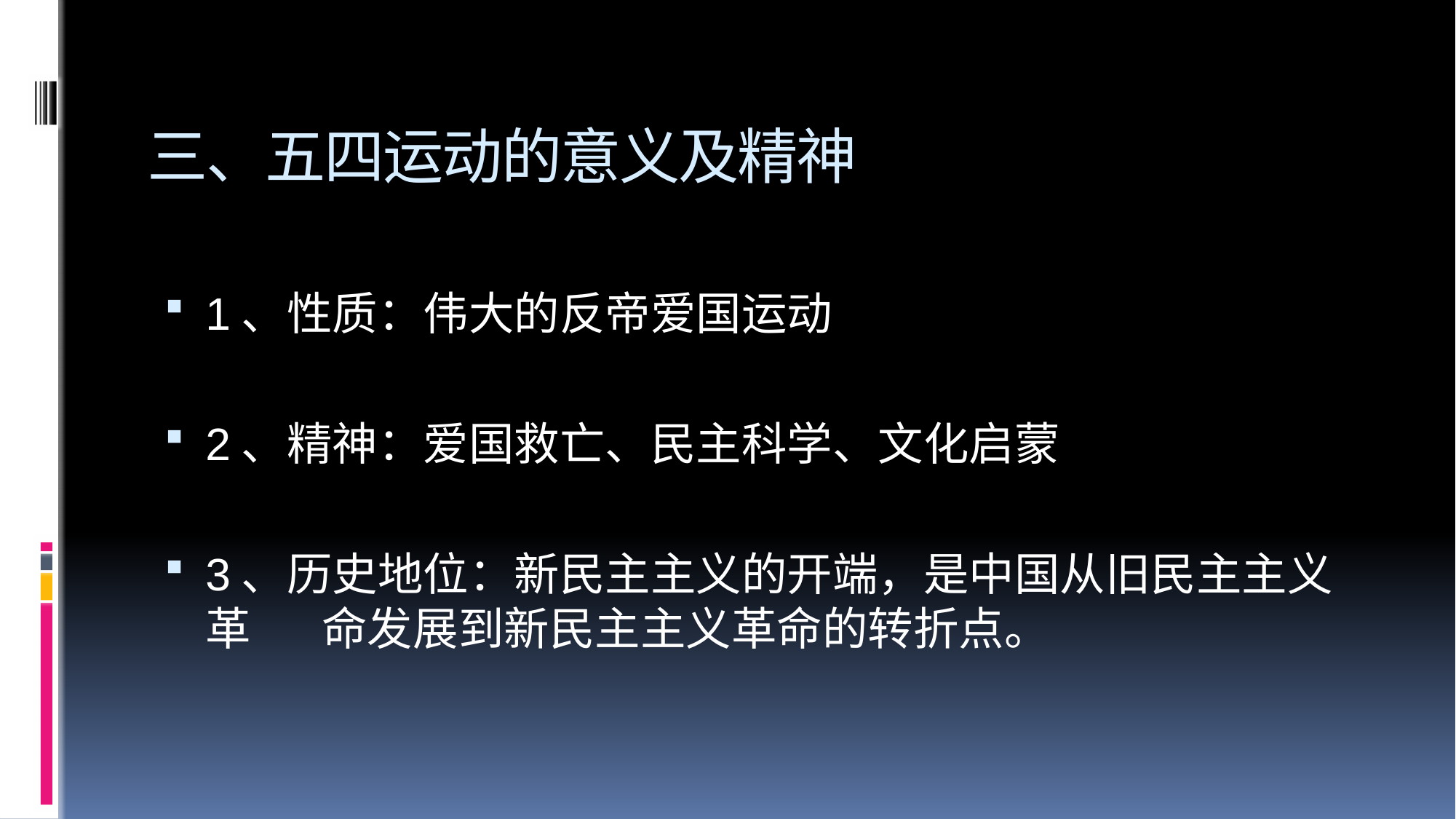

# 三、五四运动的意义及精神
1、性质：伟大的反帝爱国运动

2、精神：爱国救亡、民主科学、文化启蒙

3、历史地位：新民主主义的开端，是中国从旧民主主义革       命发展到新民主主义革命的转折点。